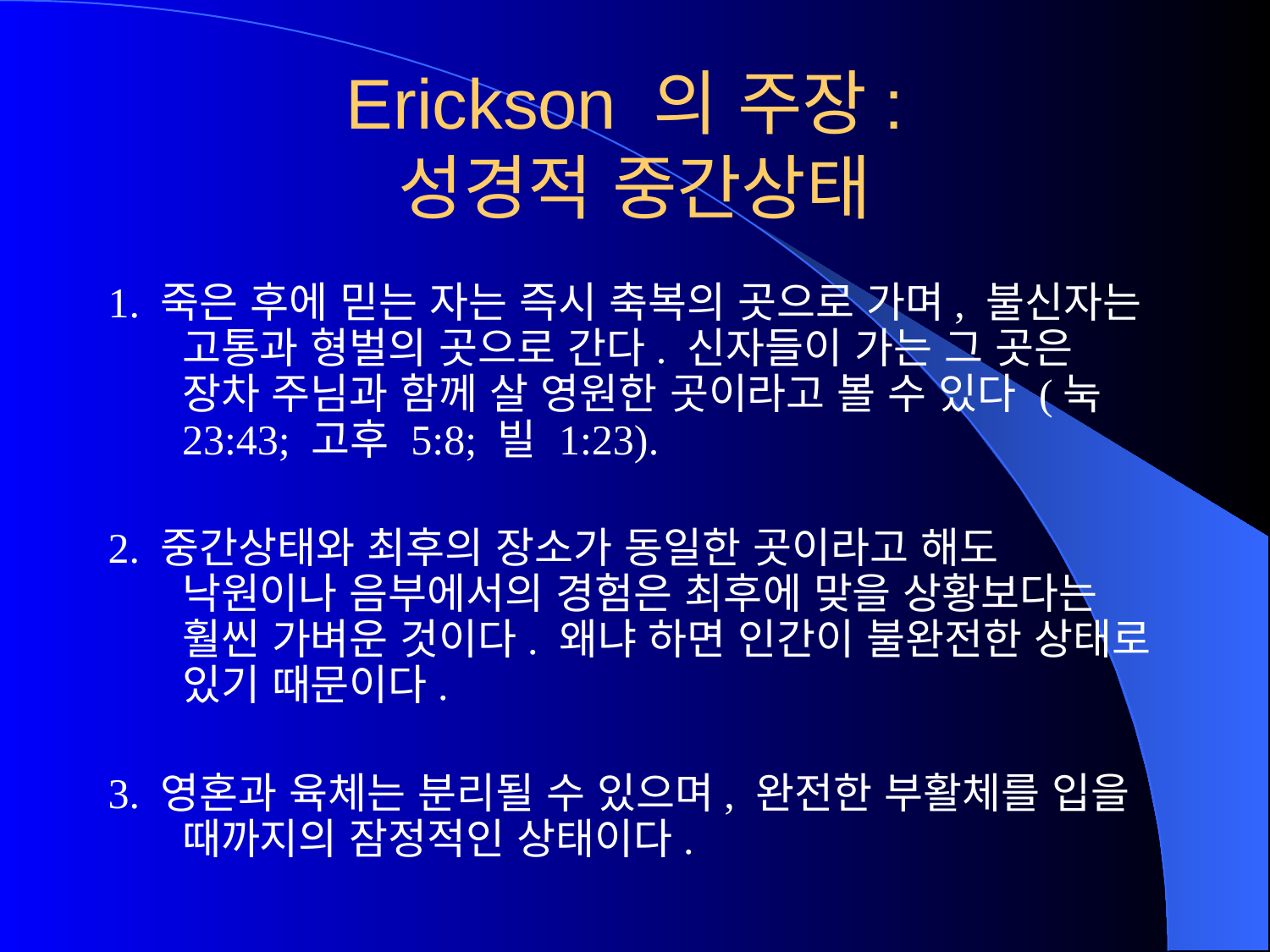

# Erickson 의 주장: 성경적 중간상태
1. 죽은 후에 믿는 자는 즉시 축복의 곳으로 가며, 불신자는 고통과 형벌의 곳으로 간다. 신자들이 가는 그 곳은 장차 주님과 함께 살 영원한 곳이라고 볼 수 있다 (눅 23:43; 고후 5:8; 빌 1:23).

2. 중간상태와 최후의 장소가 동일한 곳이라고 해도 낙원이나 음부에서의 경험은 최후에 맞을 상황보다는 훨씬 가벼운 것이다. 왜냐 하면 인간이 불완전한 상태로 있기 때문이다.

3. 영혼과 육체는 분리될 수 있으며, 완전한 부활체를 입을 때까지의 잠정적인 상태이다.